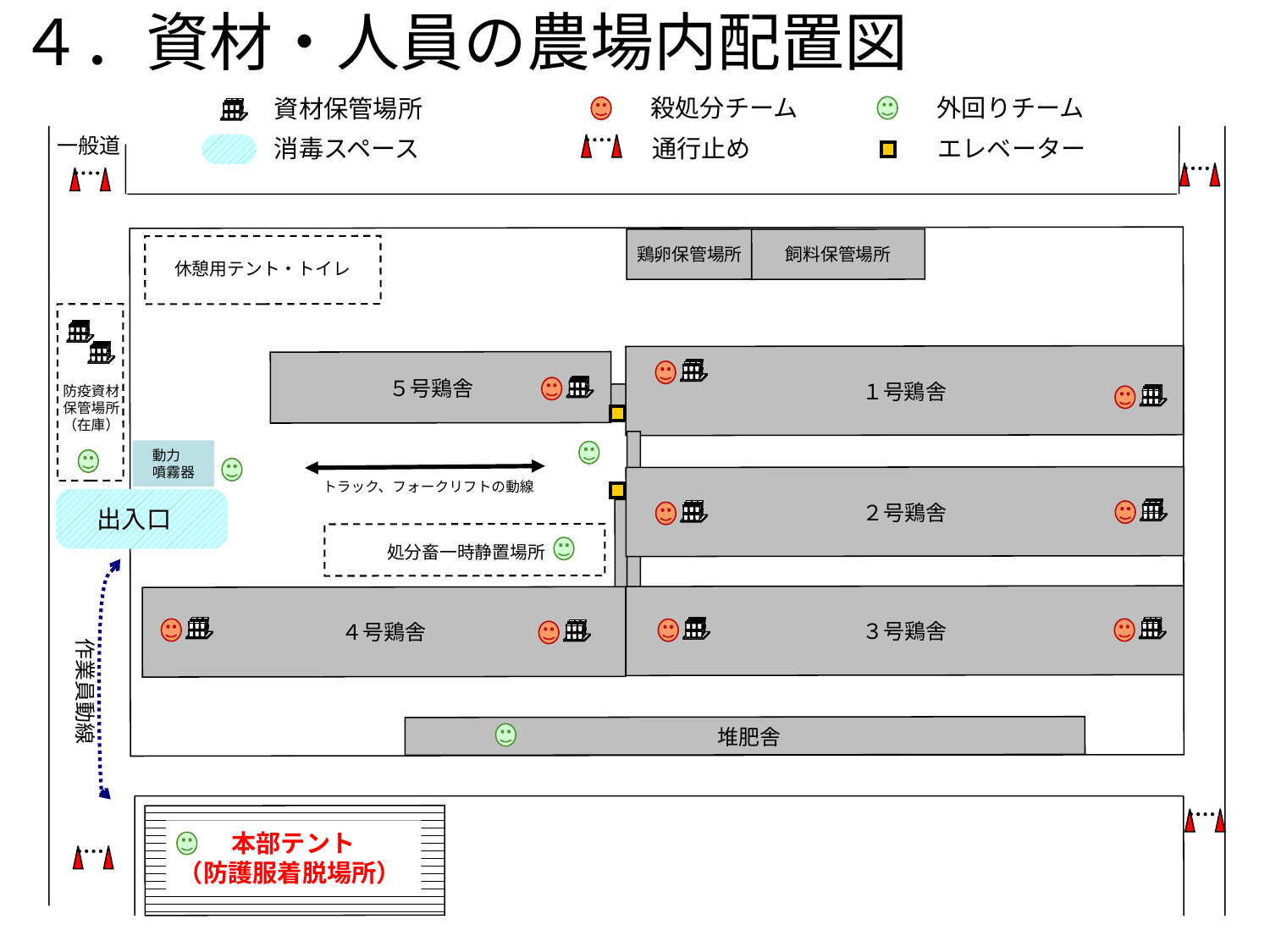

４．資材・人員の農場内配置図
資材保管場所
　 　外回りチーム
　 　殺処分チーム

消毒スペース
通行止め
　 エレベーター

一般道

鶏卵保管場所
飼料保管場所

休憩用テント・トイレ

　　　　　　　　　　　　　　１号鶏舎
　　　　　５号鶏舎

防疫資材保管場所（在庫）

動力　噴霧器

　　　　　　　　　　　　　　２号鶏舎
トラック、フォークリフトの動線
出入口

処分畜一時静置場所

　　　　　　　　　　　　　　３号鶏舎
　　　４号鶏舎

作業員動線

堆肥舎

本部テント
（防護服着脱場所）